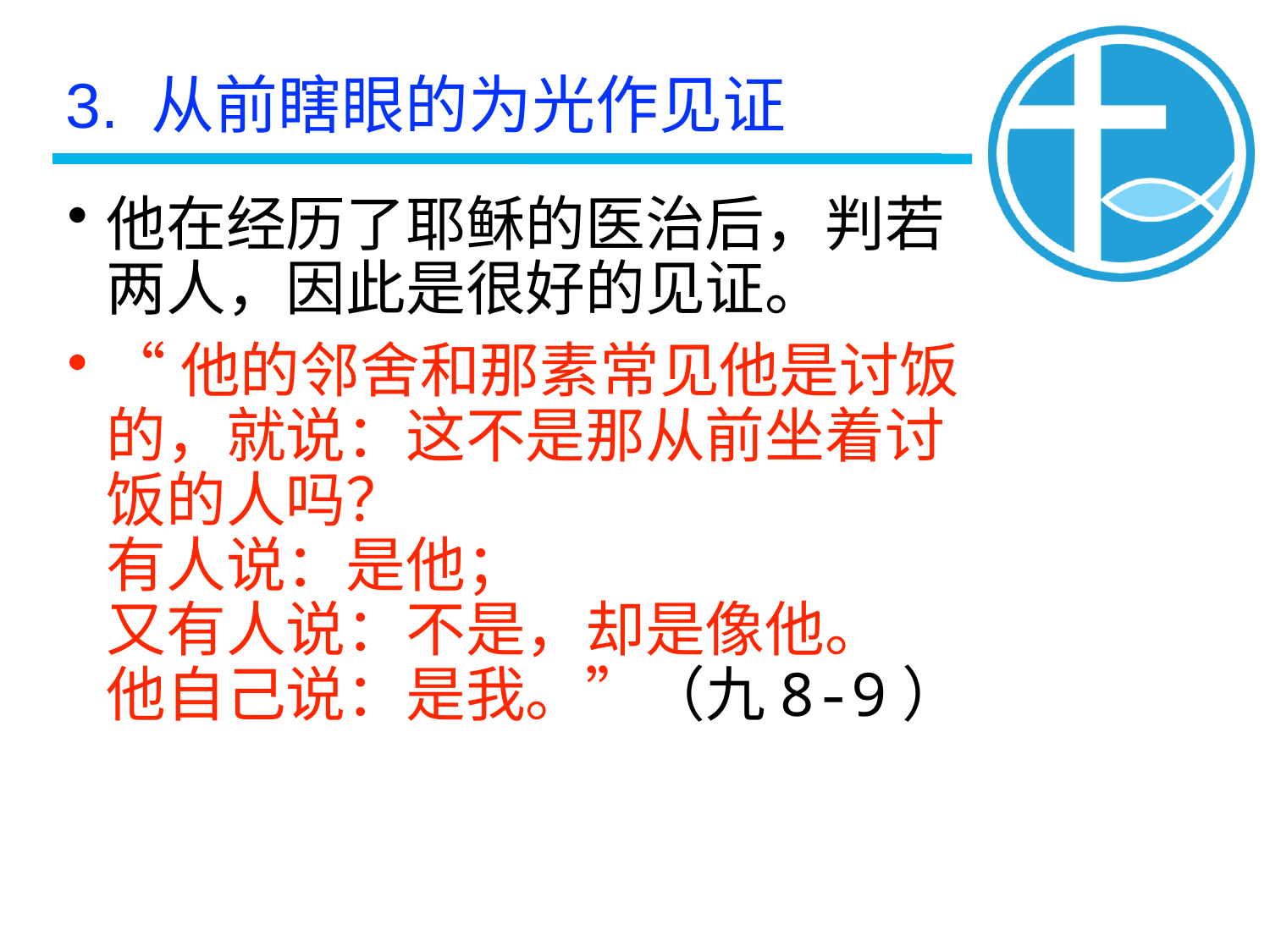

3. 从前瞎眼的为光作见证
他在经历了耶稣的医治后，判若两人，因此是很好的见证。
“他的邻舍和那素常见他是讨饭的，就说：这不是那从前坐着讨饭的人吗？
有人说：是他；
又有人说：不是，却是像他。
他自己说：是我。”（九8-9）